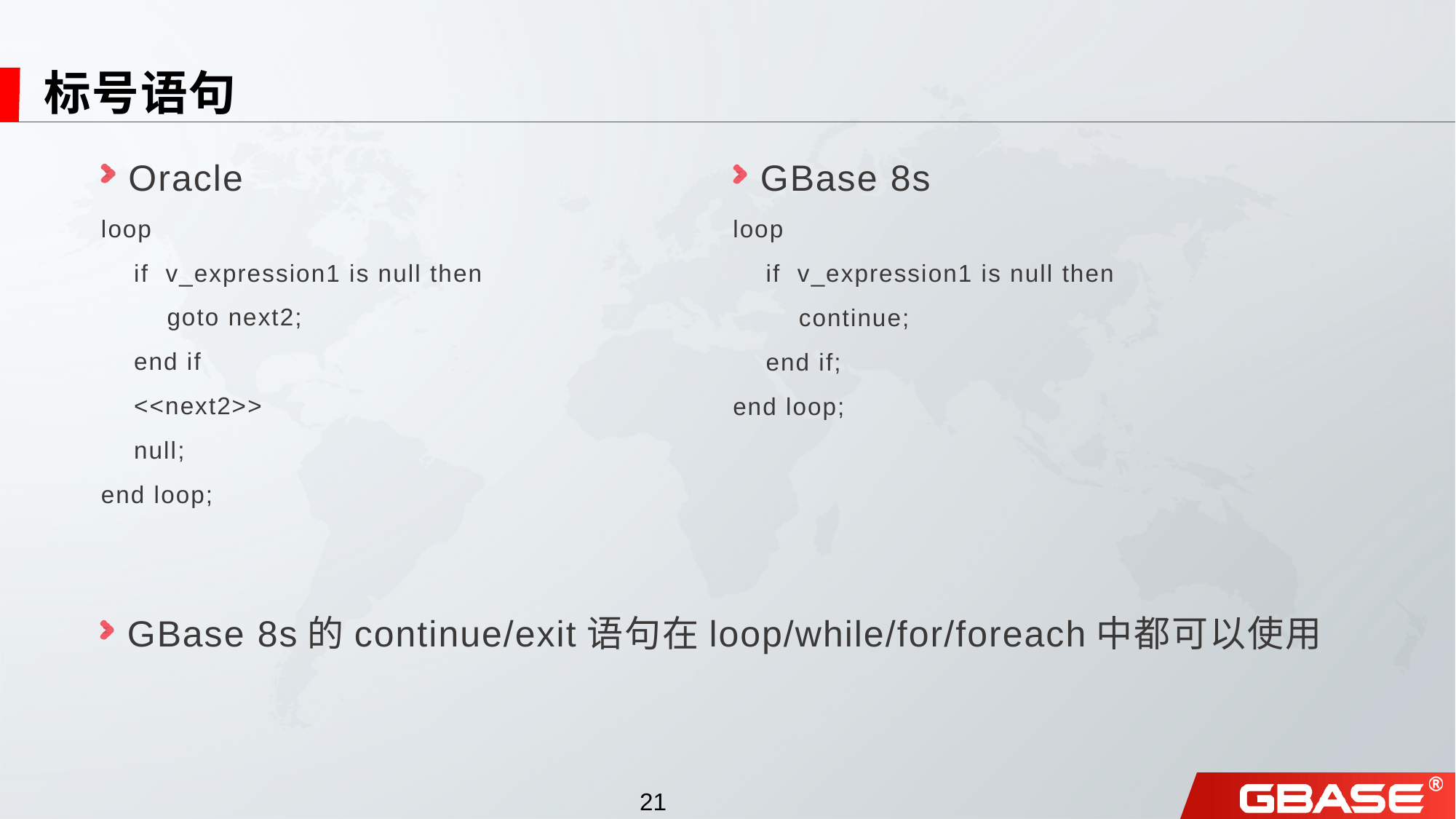

# 标号语句
Oracle
loop
    if  v_expression1 is null then
        goto next2;
    end if
    <<next2>>
    null;
end loop;
GBase 8s
loop
    if  v_expression1 is null then
        continue;
    end if;
end loop;
GBase 8s的continue/exit语句在loop/while/for/foreach中都可以使用